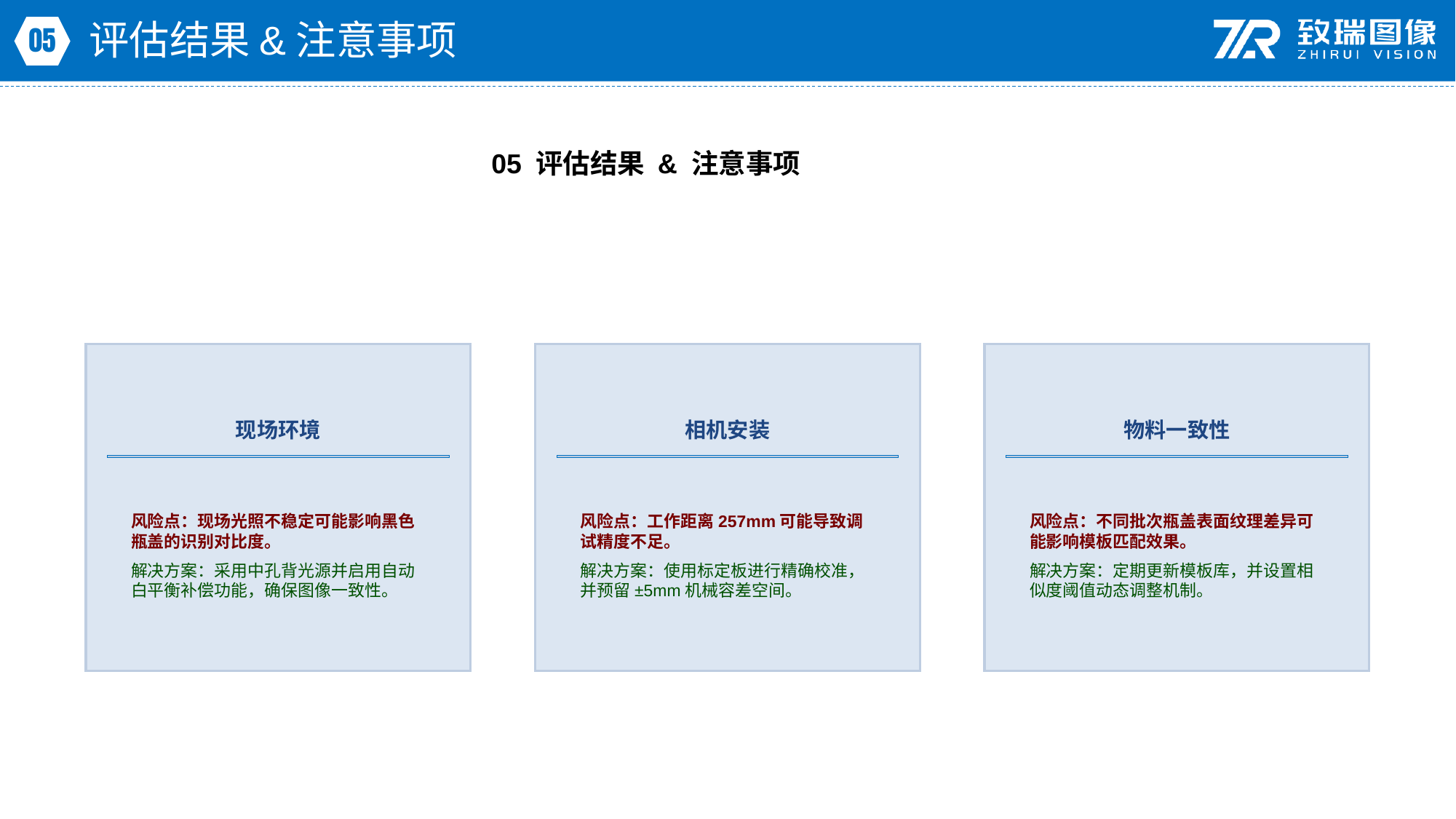

评估结果&注意事项
05

05 评估结果 & 注意事项

现场环境

相机安装

物料一致性

风险点：现场光照不稳定可能影响黑色瓶盖的识别对比度。
解决方案：采用中孔背光源并启用自动白平衡补偿功能，确保图像一致性。

风险点：工作距离257mm可能导致调试精度不足。
解决方案：使用标定板进行精确校准，并预留±5mm机械容差空间。

风险点：不同批次瓶盖表面纹理差异可能影响模板匹配效果。
解决方案：定期更新模板库，并设置相似度阈值动态调整机制。